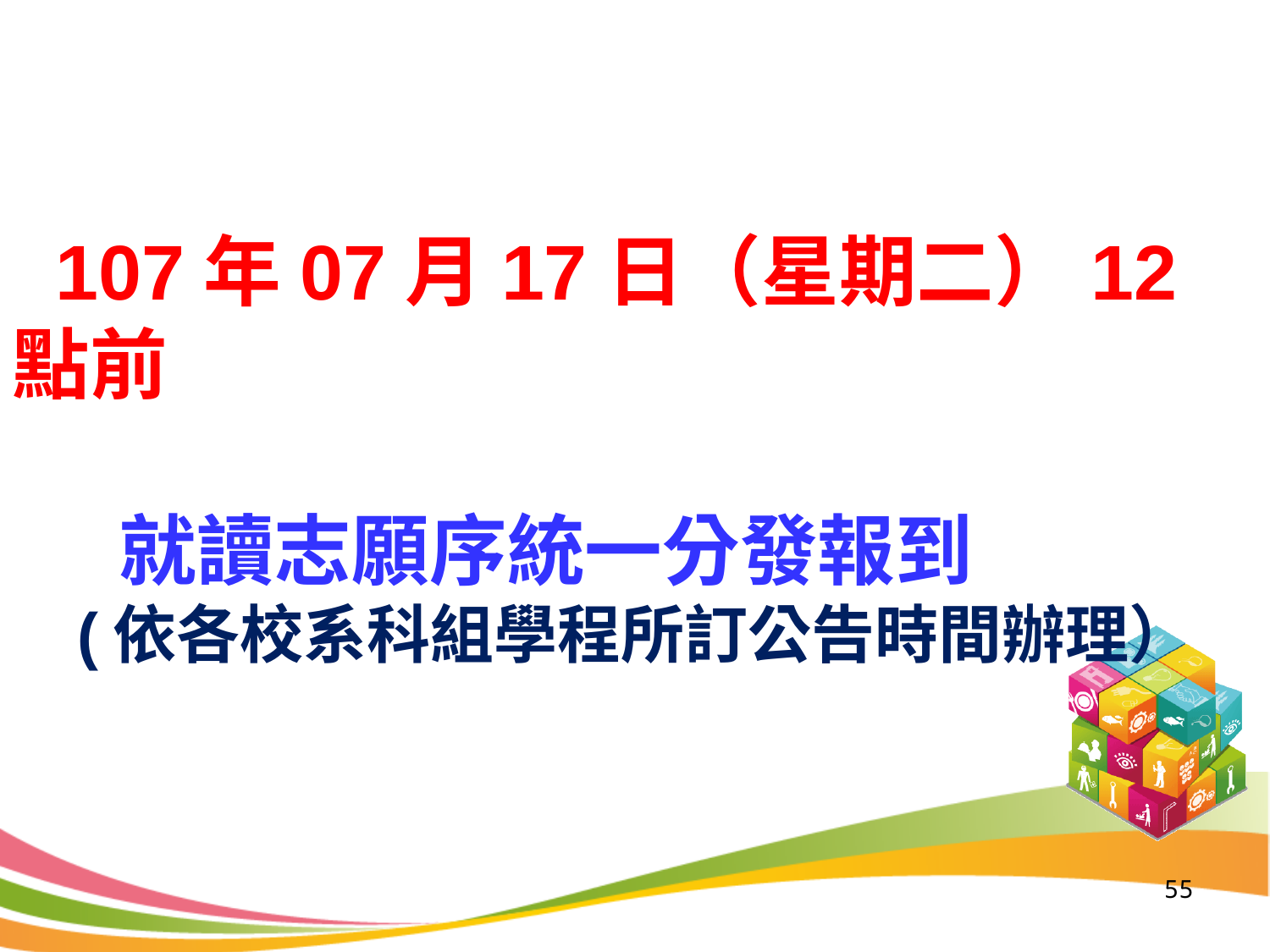

107年07月17日（星期二）12點前

     就讀志願序統一分發報到
(依各校系科組學程所訂公告時間辦理）

55